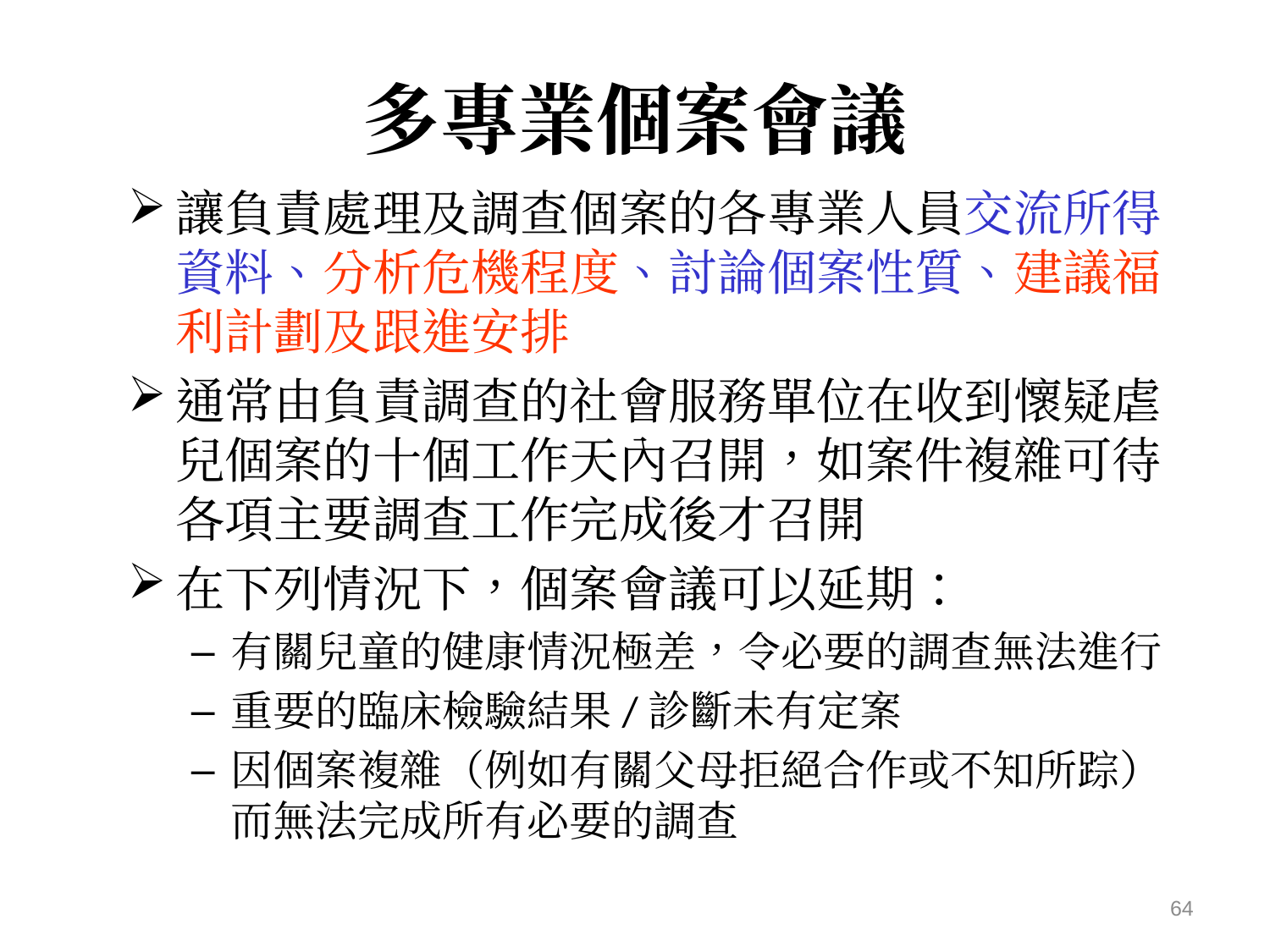

# 多專業個案會議
讓負責處理及調查個案的各專業人員交流所得資料、分析危機程度、討論個案性質、建議福利計劃及跟進安排
通常由負責調查的社會服務單位在收到懷疑虐兒個案的十個工作天內召開，如案件複雜可待各項主要調查工作完成後才召開
在下列情況下，個案會議可以延期：
有關兒童的健康情況極差，令必要的調查無法進行
重要的臨床檢驗結果/診斷未有定案
因個案複雜（例如有關父母拒絕合作或不知所踪）而無法完成所有必要的調查
64